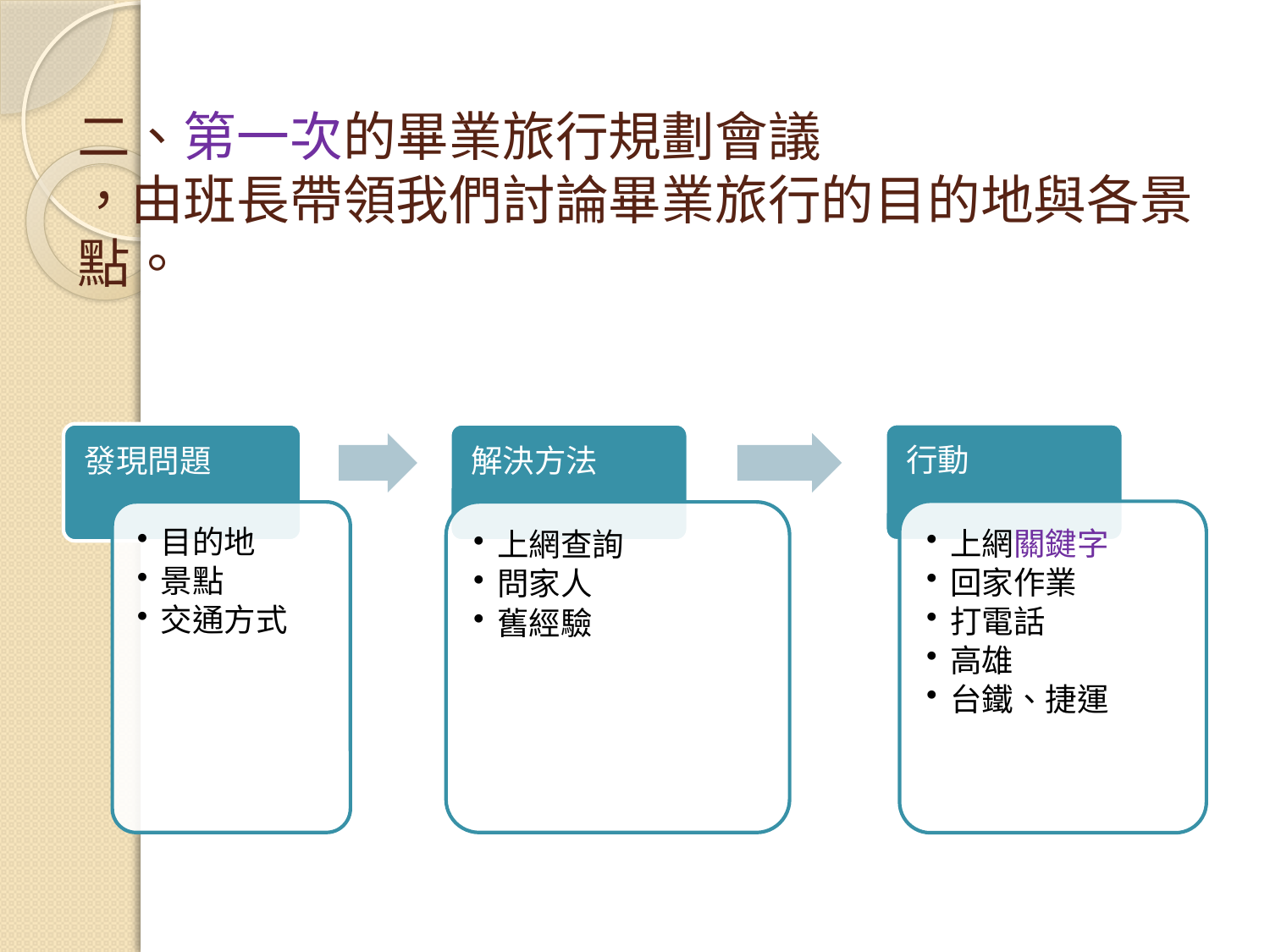

# 二、第一次的畢業旅行規劃會議 ，由班長帶領我們討論畢業旅行的目的地與各景點。
發現問題
目的地
景點
交通方式

解決方法
上網查詢
問家人
舊經驗

行動
上網關鍵字
回家作業
打電話
高雄
台鐵、捷運